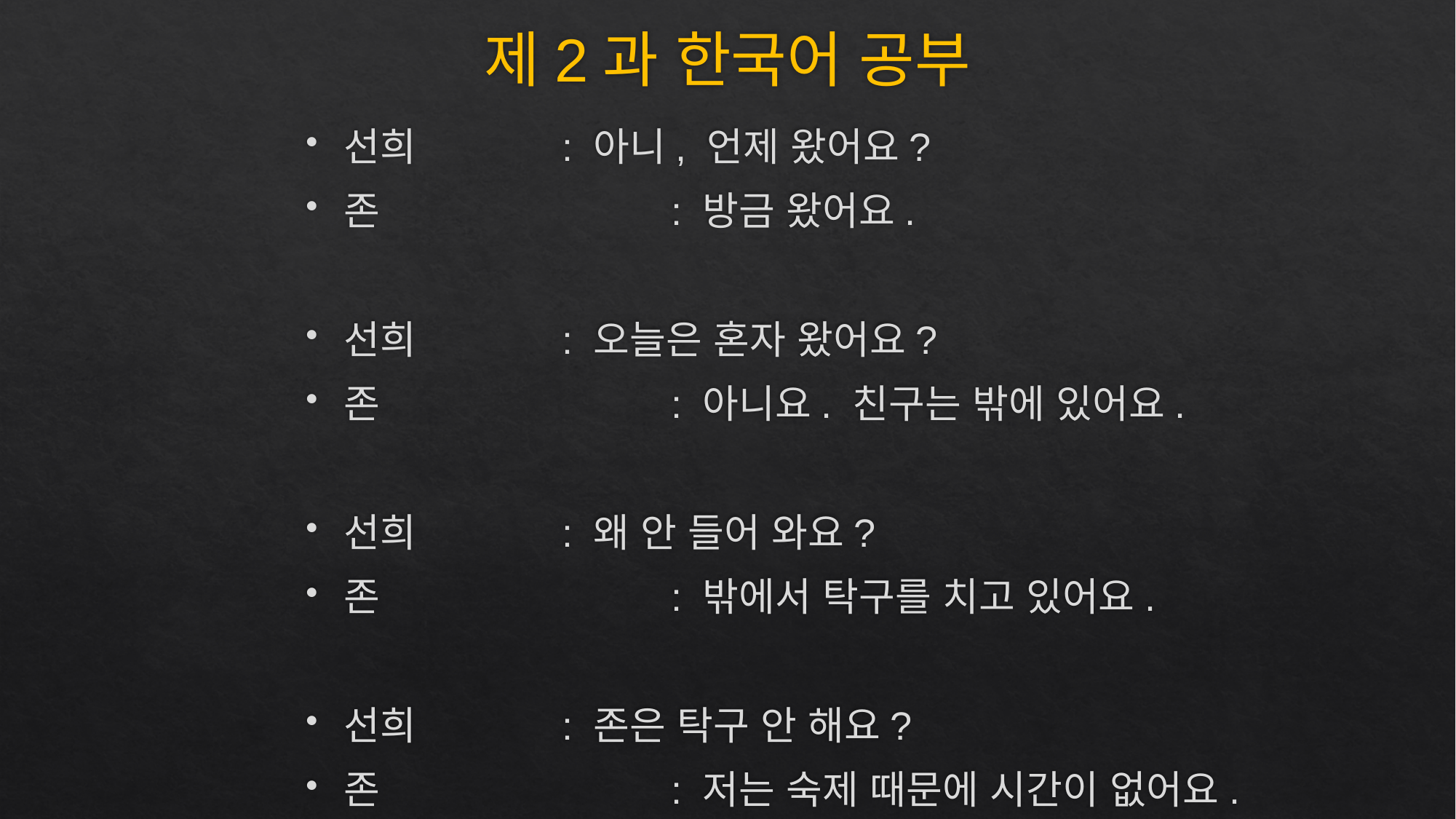

# 제2과 한국어 공부
선희		: 아니, 언제 왔어요?
존			: 방금 왔어요.

선희		: 오늘은 혼자 왔어요?
존			: 아니요. 친구는 밖에 있어요.

선희		: 왜 안 들어 와요?
존			: 밖에서 탁구를 치고 있어요.

선희		: 존은 탁구 안 해요?
존			: 저는 숙제 때문에 시간이 없어요.